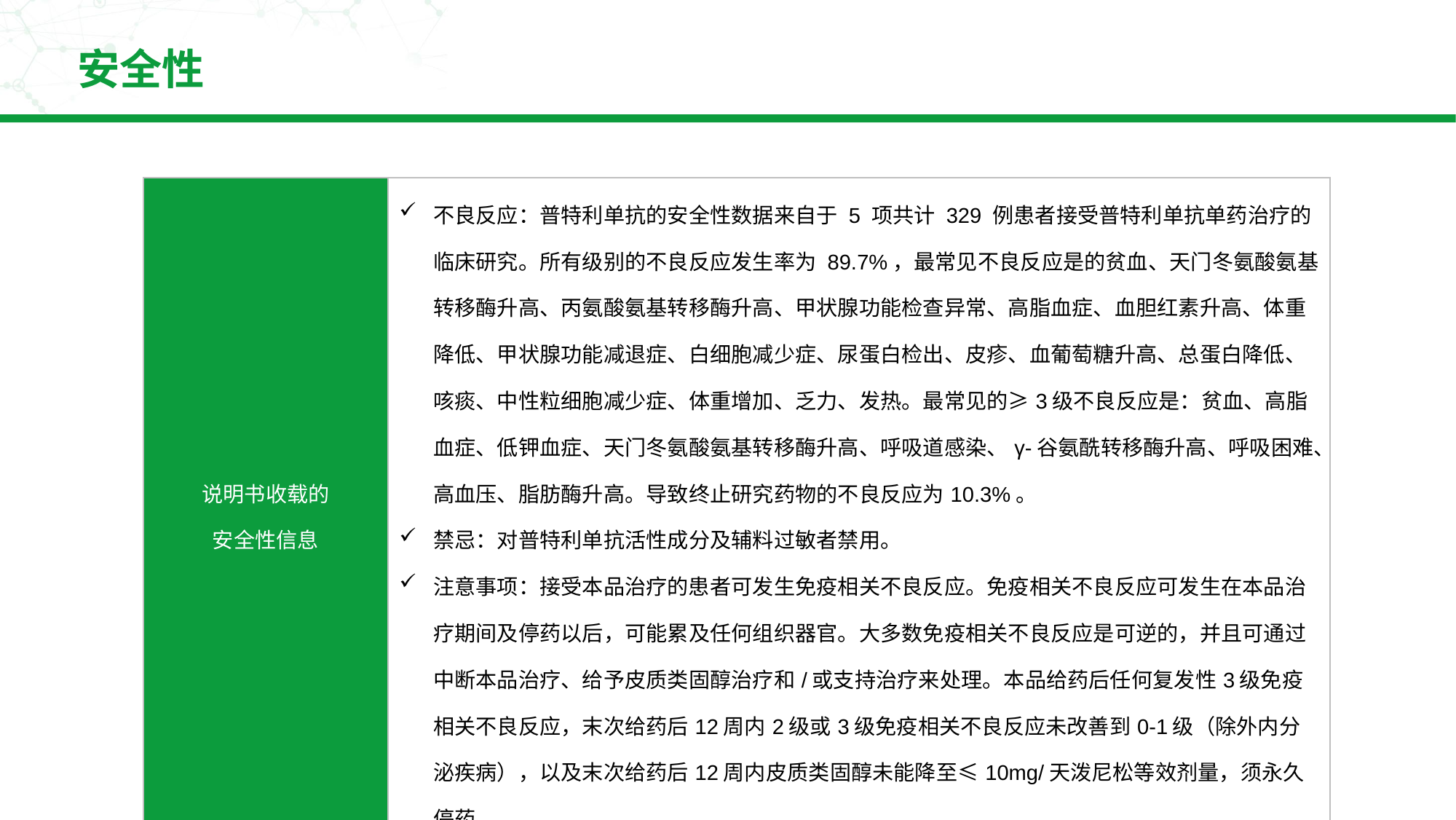

# 安全性
| 说明书收载的 安全性信息 | 不良反应：普特利单抗的安全性数据来自于 5 项共计 329 例患者接受普特利单抗单药治疗的临床研究。所有级别的不良反应发生率为 89.7%，最常见不良反应是的贫血、天门冬氨酸氨基转移酶升高、丙氨酸氨基转移酶升高、甲状腺功能检查异常、高脂血症、血胆红素升高、体重降低、甲状腺功能减退症、白细胞减少症、尿蛋白检出、皮疹、血葡萄糖升高、总蛋白降低、咳痰、中性粒细胞减少症、体重增加、乏力、发热。最常见的≥3级不良反应是：贫血、高脂血症、低钾血症、天门冬氨酸氨基转移酶升高、呼吸道感染、γ-谷氨酰转移酶升高、呼吸困难、高血压、脂肪酶升高。导致终止研究药物的不良反应为10.3%。 禁忌：对普特利单抗活性成分及辅料过敏者禁用。 注意事项：接受本品治疗的患者可发生免疫相关不良反应。免疫相关不良反应可发生在本品治疗期间及停药以后，可能累及任何组织器官。大多数免疫相关不良反应是可逆的，并且可通过中断本品治疗、给予皮质类固醇治疗和/或支持治疗来处理。本品给药后任何复发性3级免疫相关不良反应，末次给药后12周内2级或3级免疫相关不良反应未改善到0-1级（除外内分泌疾病），以及末次给药后12周内皮质类固醇未能降至≤10mg/天泼尼松等效剂量，须永久停药。 |
| --- | --- |